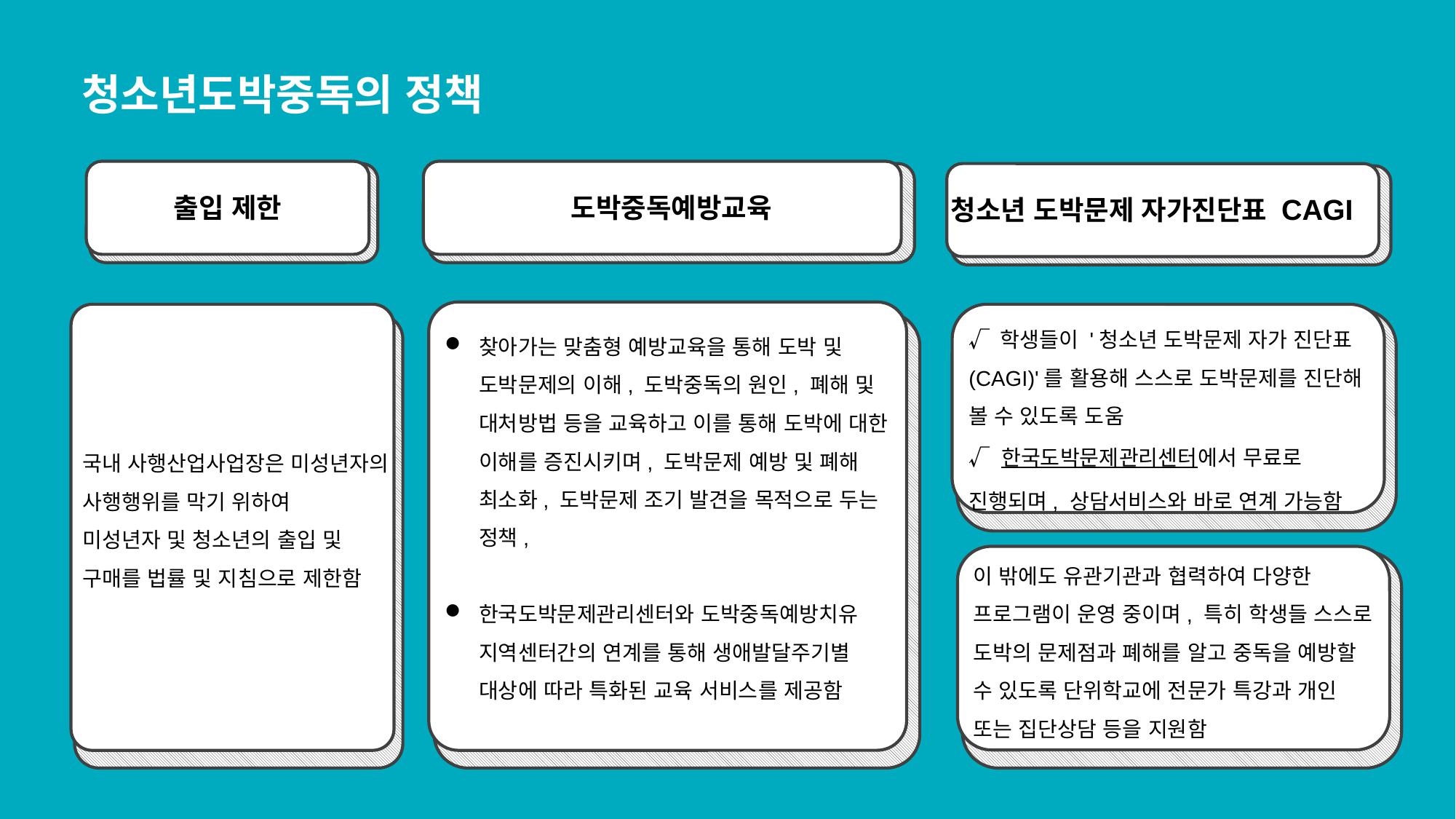

청소년도박중독의 정책

출입 제한
도박중독예방교육
청소년 도박문제 자가진단표 CAGI

√ 학생들이 '청소년 도박문제 자가 진단표(CAGI)'를 활용해 스스로 도박문제를 진단해 볼 수 있도록 도움
√ 한국도박문제관리센터에서 무료로 진행되며, 상담서비스와 바로 연계 가능함
찾아가는 맞춤형 예방교육을 통해 도박 및 도박문제의 이해, 도박중독의 원인, 폐해 및 대처방법 등을 교육하고 이를 통해 도박에 대한 이해를 증진시키며, 도박문제 예방 및 폐해 최소화, 도박문제 조기 발견을 목적으로 두는 정책,

한국도박문제관리센터와 도박중독예방치유 지역센터간의 연계를 통해 생애발달주기별 대상에 따라 특화된 교육 서비스를 제공함
국내 사행산업사업장은 미성년자의 사행행위를 막기 위하여
미성년자 및 청소년의 출입 및 구매를 법률 및 지침으로 제한함
이 밖에도 유관기관과 협력하여 다양한 프로그램이 운영 중이며, 특히 학생들 스스로 도박의 문제점과 폐해를 알고 중독을 예방할 수 있도록 단위학교에 전문가 특강과 개인 또는 집단상담 등을 지원함